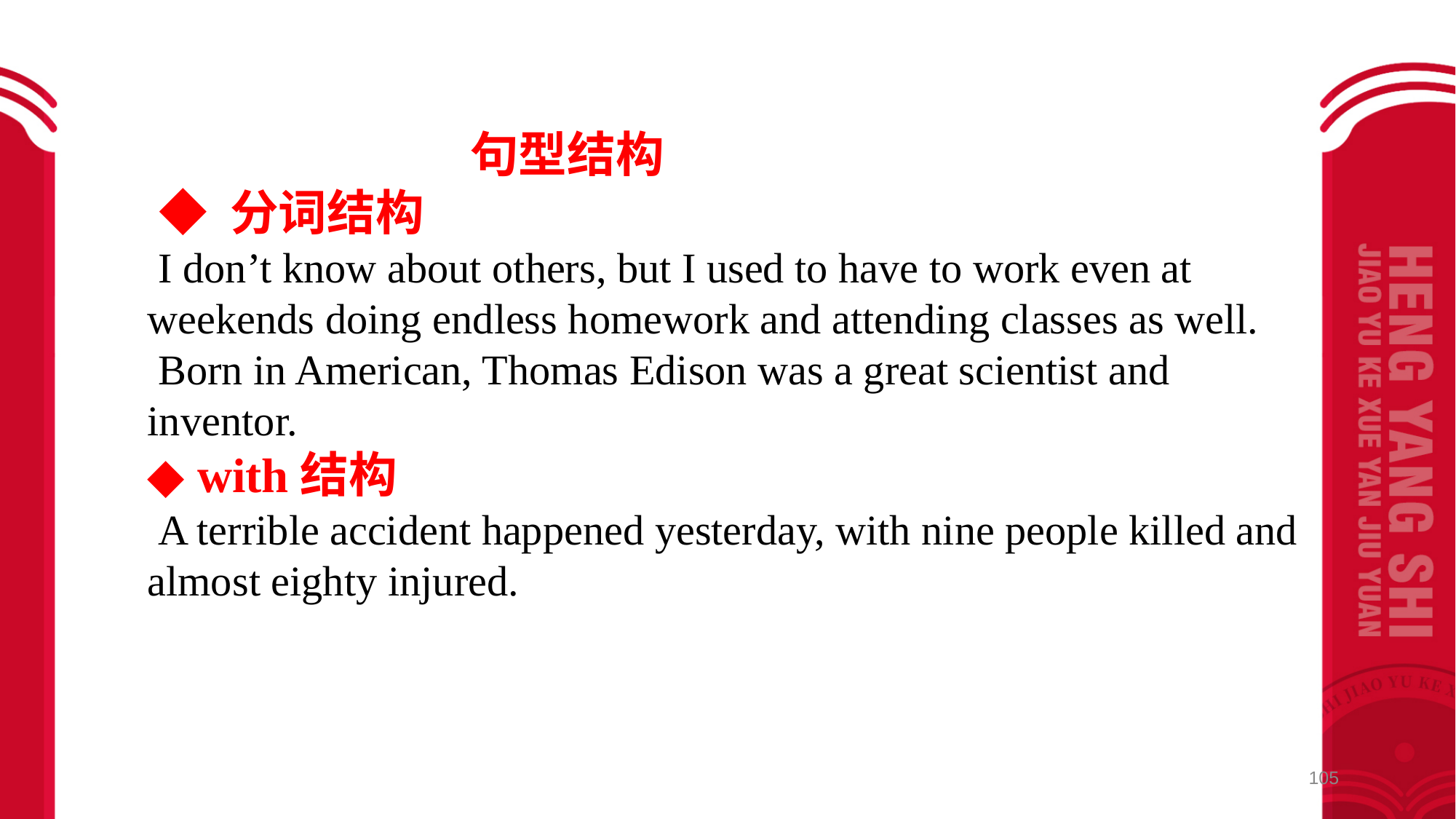

句型结构
 ◆ 分词结构
 I don’t know about others, but I used to have to work even at weekends doing endless homework and attending classes as well.
 Born in American, Thomas Edison was a great scientist and inventor.
◆ with结构
 A terrible accident happened yesterday, with nine people killed and almost eighty injured.
105